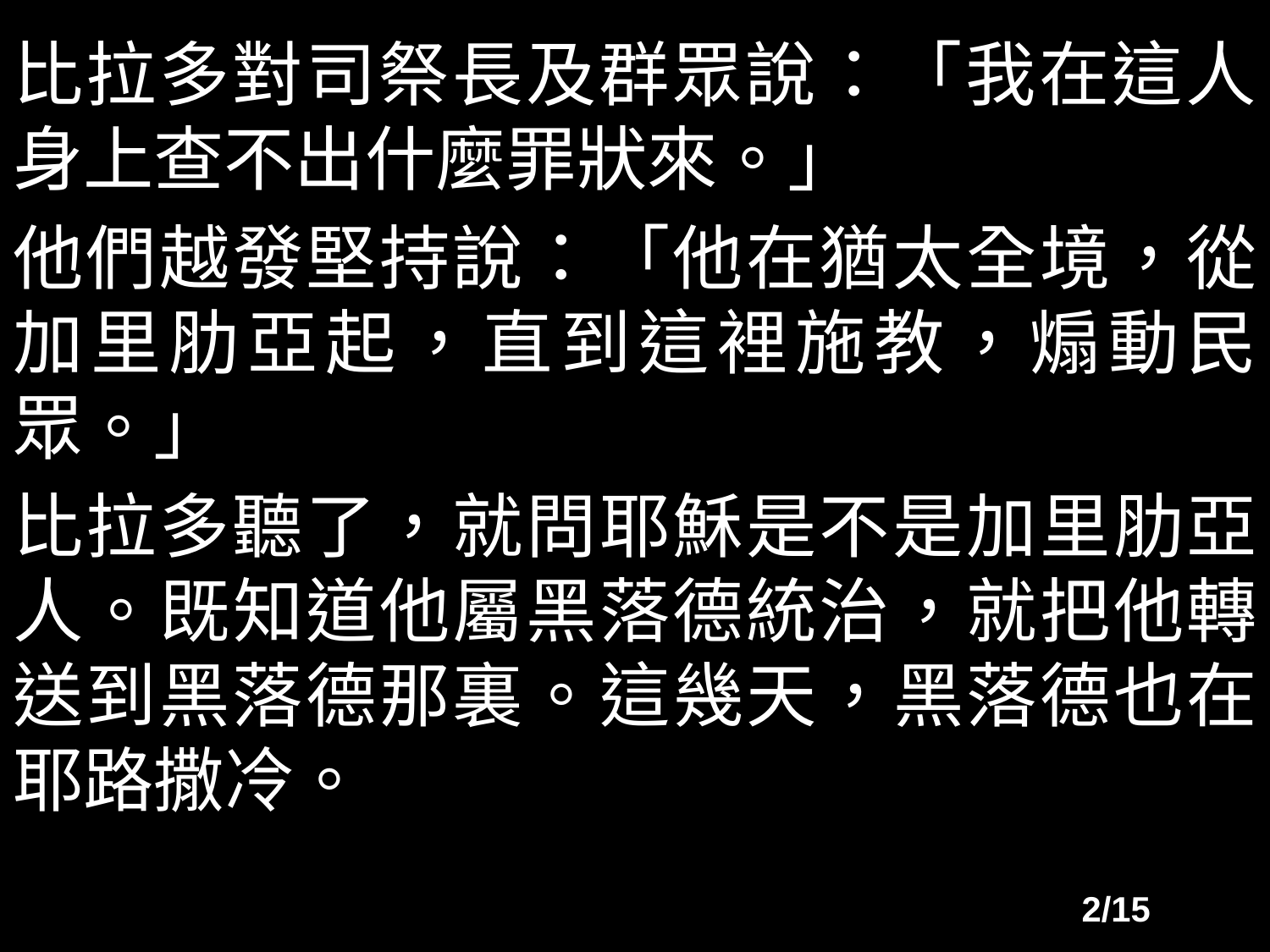

比拉多對司祭長及群眾說：「我在這人身上查不出什麼罪狀來。」
他們越發堅持說：「他在猶太全境，從加里肋亞起，直到這裡施教，煽動民眾。」
比拉多聽了，就問耶穌是不是加里肋亞人。既知道他屬黑落德統治，就把他轉送到黑落德那裏。這幾天，黑落德也在耶路撒冷。
2/15